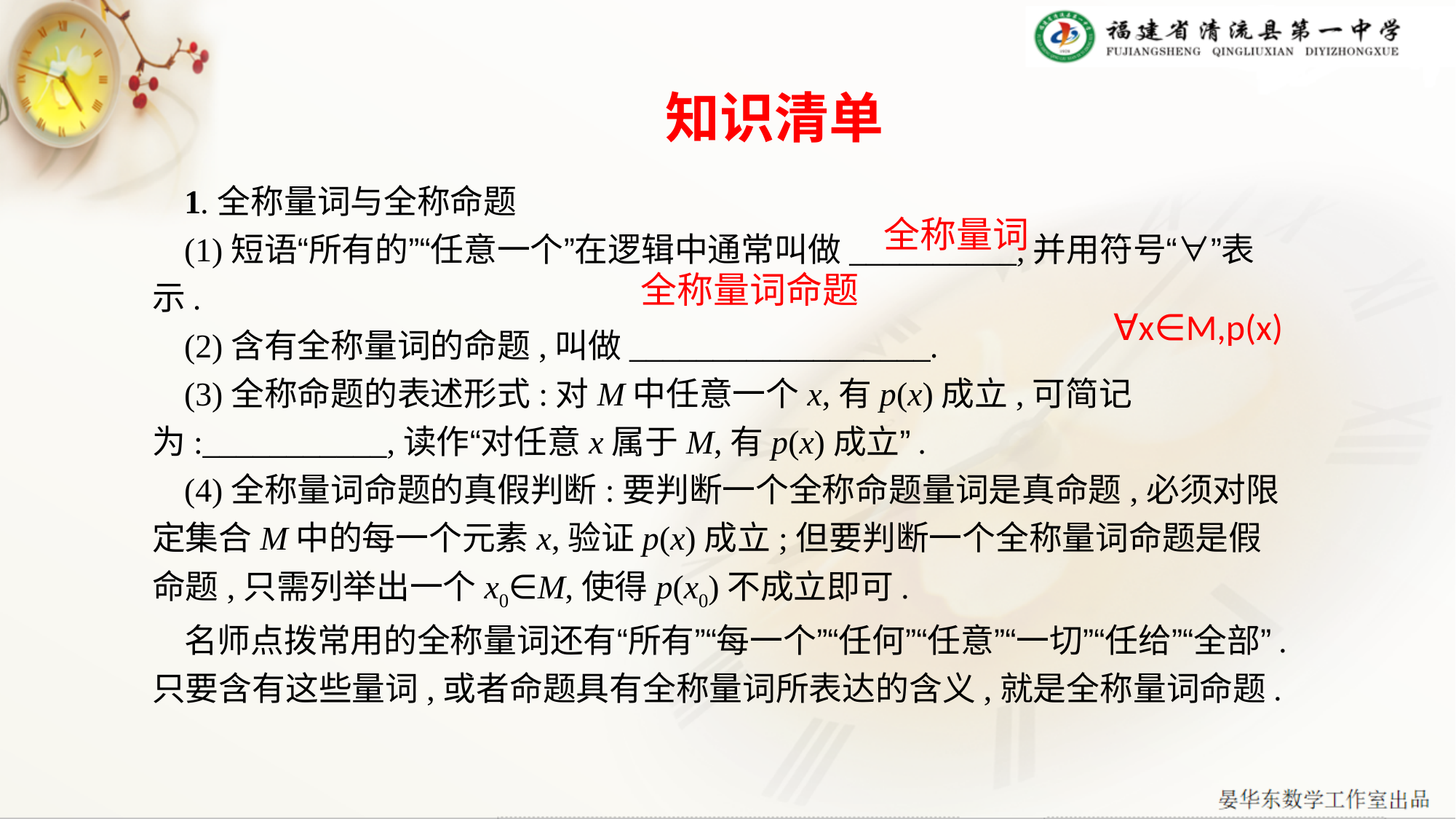

知识清单
1.全称量词与全称命题
(1)短语“所有的”“任意一个”在逻辑中通常叫做__________,并用符号“∀”表示.
(2)含有全称量词的命题,叫做__________________.
(3)全称命题的表述形式:对M中任意一个x,有p(x)成立,可简记为:___________,读作“对任意x属于M,有p(x)成立”.
(4)全称量词命题的真假判断:要判断一个全称命题量词是真命题,必须对限定集合M中的每一个元素x,验证p(x)成立;但要判断一个全称量词命题是假命题,只需列举出一个x0∈M,使得p(x0)不成立即可.
名师点拨常用的全称量词还有“所有”“每一个”“任何”“任意”“一切”“任给”“全部”.只要含有这些量词,或者命题具有全称量词所表达的含义,就是全称量词命题.
全称量词
全称量词命题
∀x∈M,p(x)